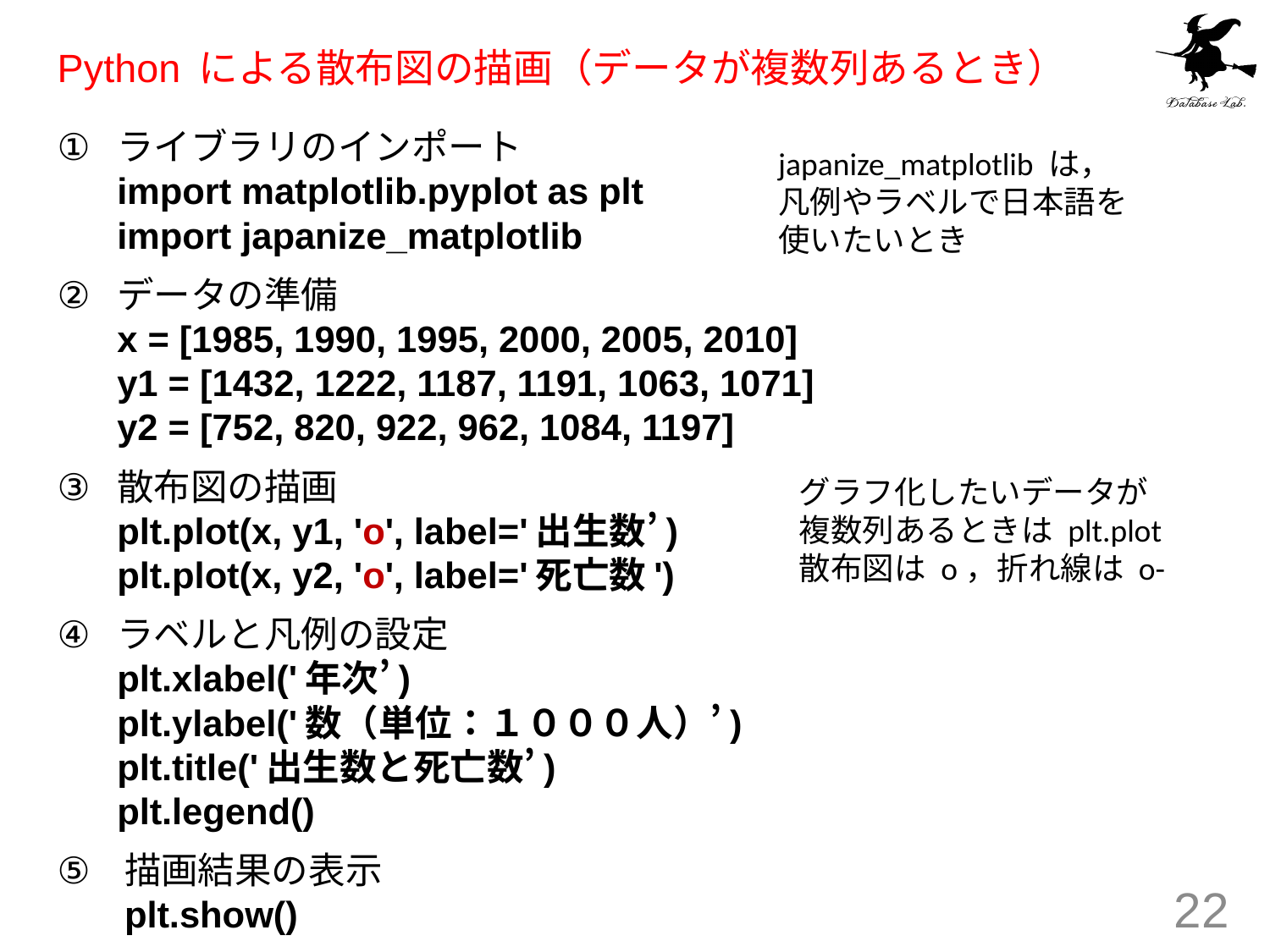

# Python による散布図の描画（データが複数列あるとき）
ライブラリのインポート
import matplotlib.pyplot as plt
import japanize_matplotlib
データの準備
x = [1985, 1990, 1995, 2000, 2005, 2010]
y1 = [1432, 1222, 1187, 1191, 1063, 1071]
y2 = [752, 820, 922, 962, 1084, 1197]
散布図の描画　
plt.plot(x, y1, 'o', label='出生数’)
plt.plot(x, y2, 'o', label='死亡数')
ラベルと凡例の設定
plt.xlabel('年次’)
plt.ylabel('数（単位：１０００人）’)
plt.title('出生数と死亡数’)
plt.legend()
描画結果の表示
plt.show()

japanize_matplotlib は，
凡例やラベルで日本語を使いたいとき
グラフ化したいデータが複数列あるときは plt.plot
散布図は o，折れ線は o-
22